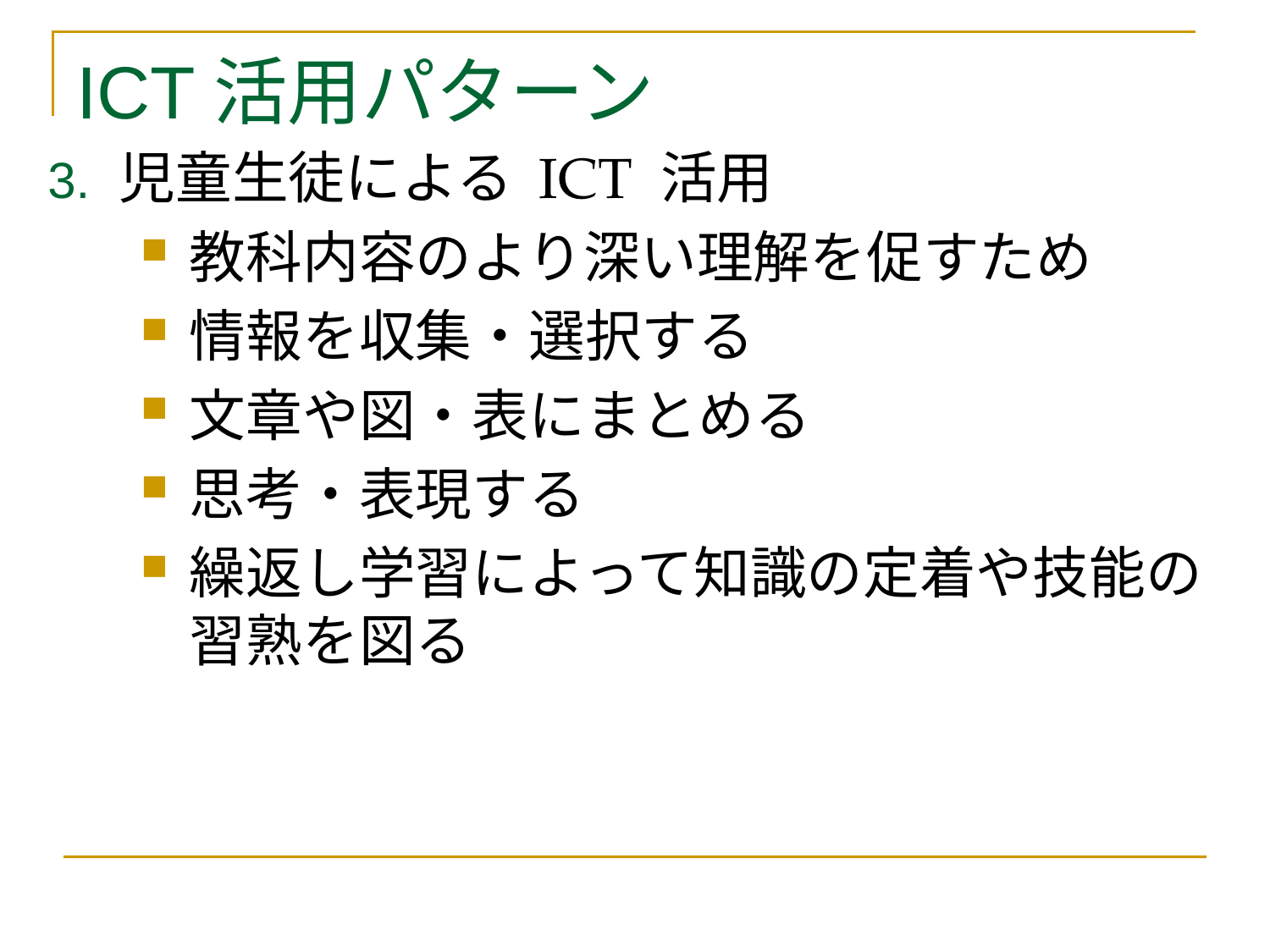

# ICT活用パターン
児童生徒による ICT 活用
教科内容のより深い理解を促すため
情報を収集・選択する
文章や図・表にまとめる
思考・表現する
繰返し学習によって知識の定着や技能の習熟を図る